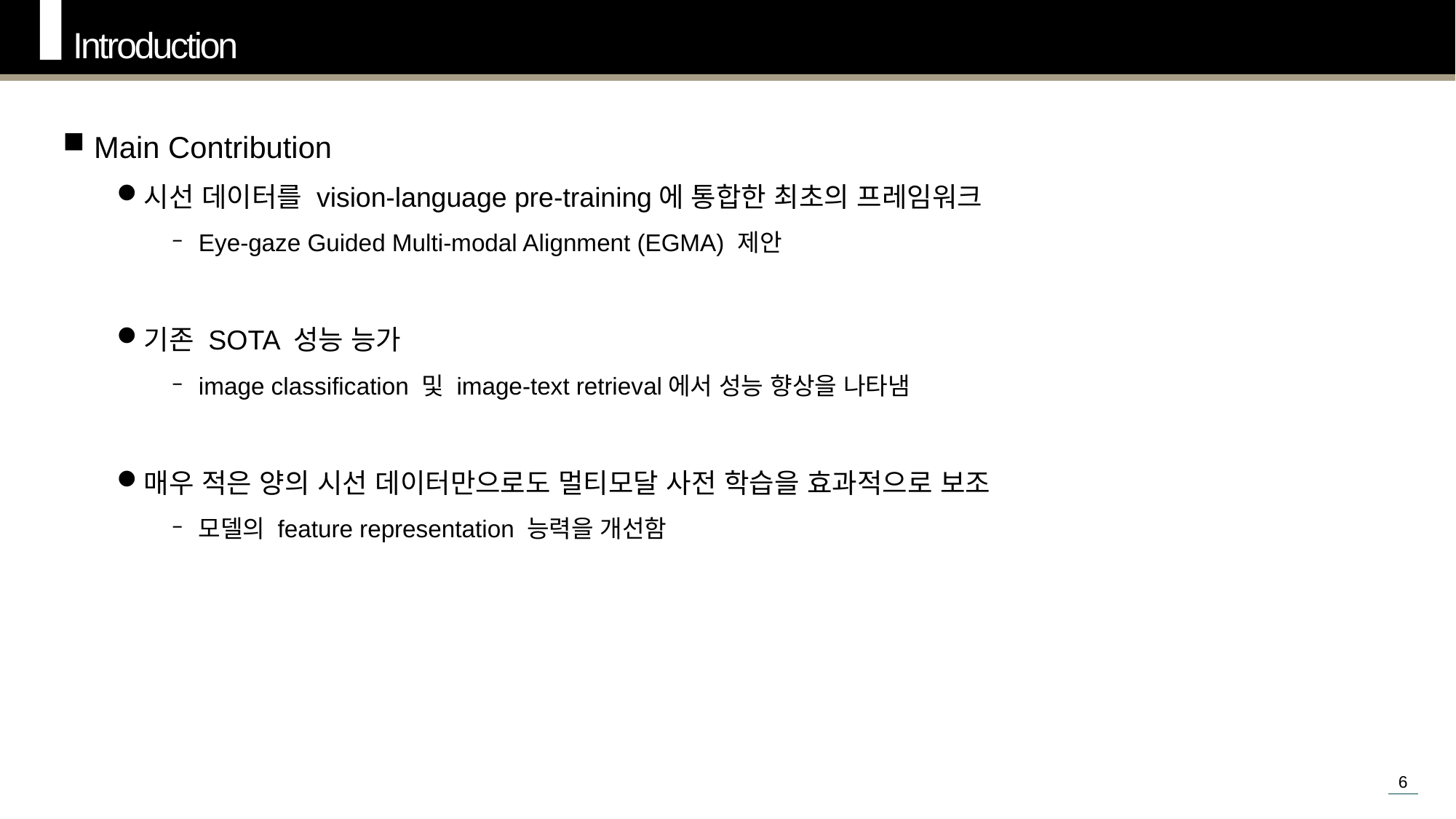

Introduction
Main Contribution
시선 데이터를 vision-language pre-training에 통합한 최초의 프레임워크
Eye-gaze Guided Multi-modal Alignment (EGMA) 제안

기존 SOTA 성능 능가
image classification 및 image-text retrieval에서 성능 향상을 나타냄

매우 적은 양의 시선 데이터만으로도 멀티모달 사전 학습을 효과적으로 보조
모델의 feature representation 능력을 개선함